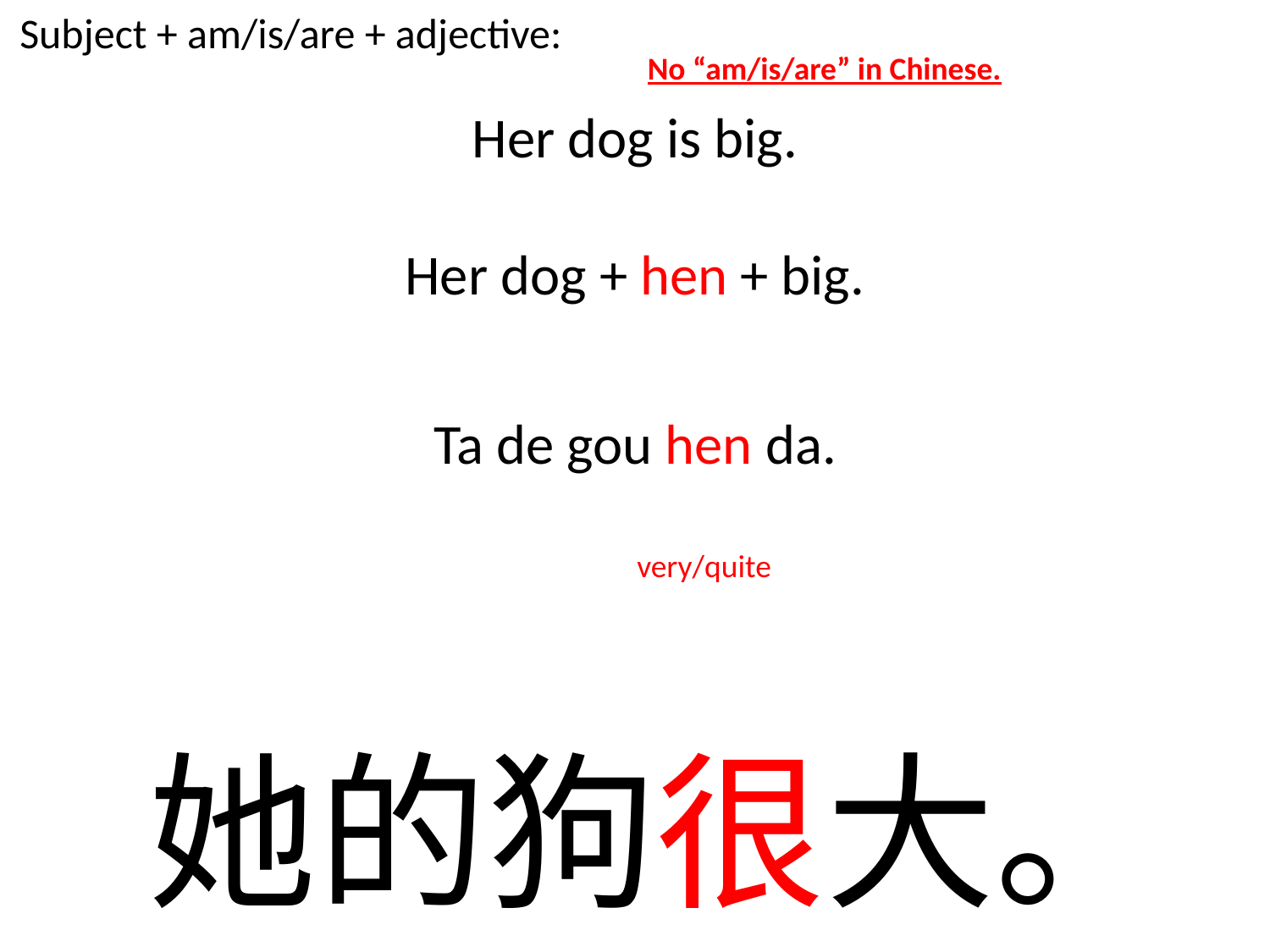

# Subject + am/is/are + adjective:
No “am/is/are” in Chinese.
Her dog is big.
Her dog + hen + big.
Ta de gou hen da.
very/quite
她的狗很大。